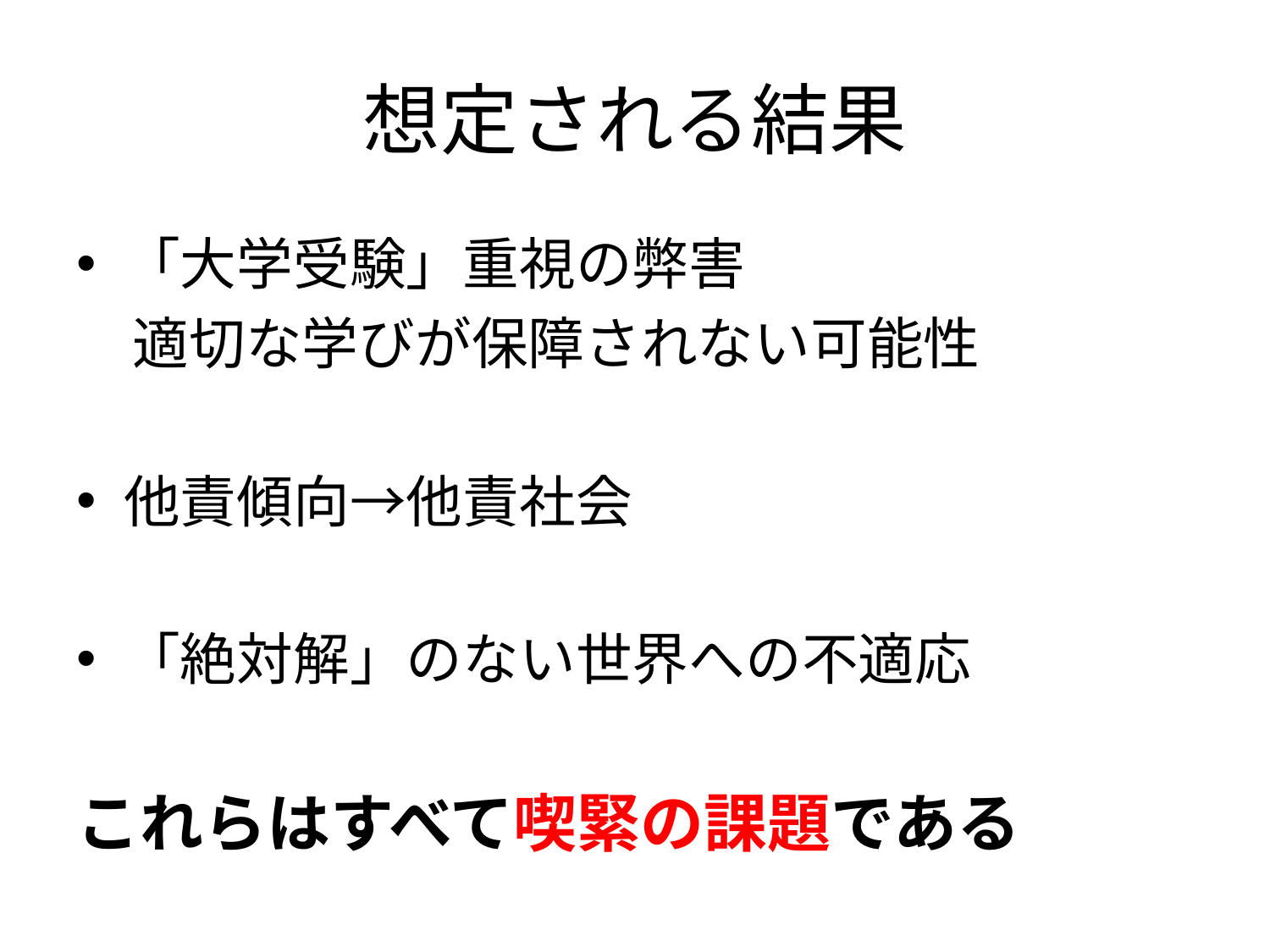

# 想定される結果
「大学受験」重視の弊害
　適切な学びが保障されない可能性

他責傾向→他責社会

「絶対解」のない世界への不適応

これらはすべて喫緊の課題である